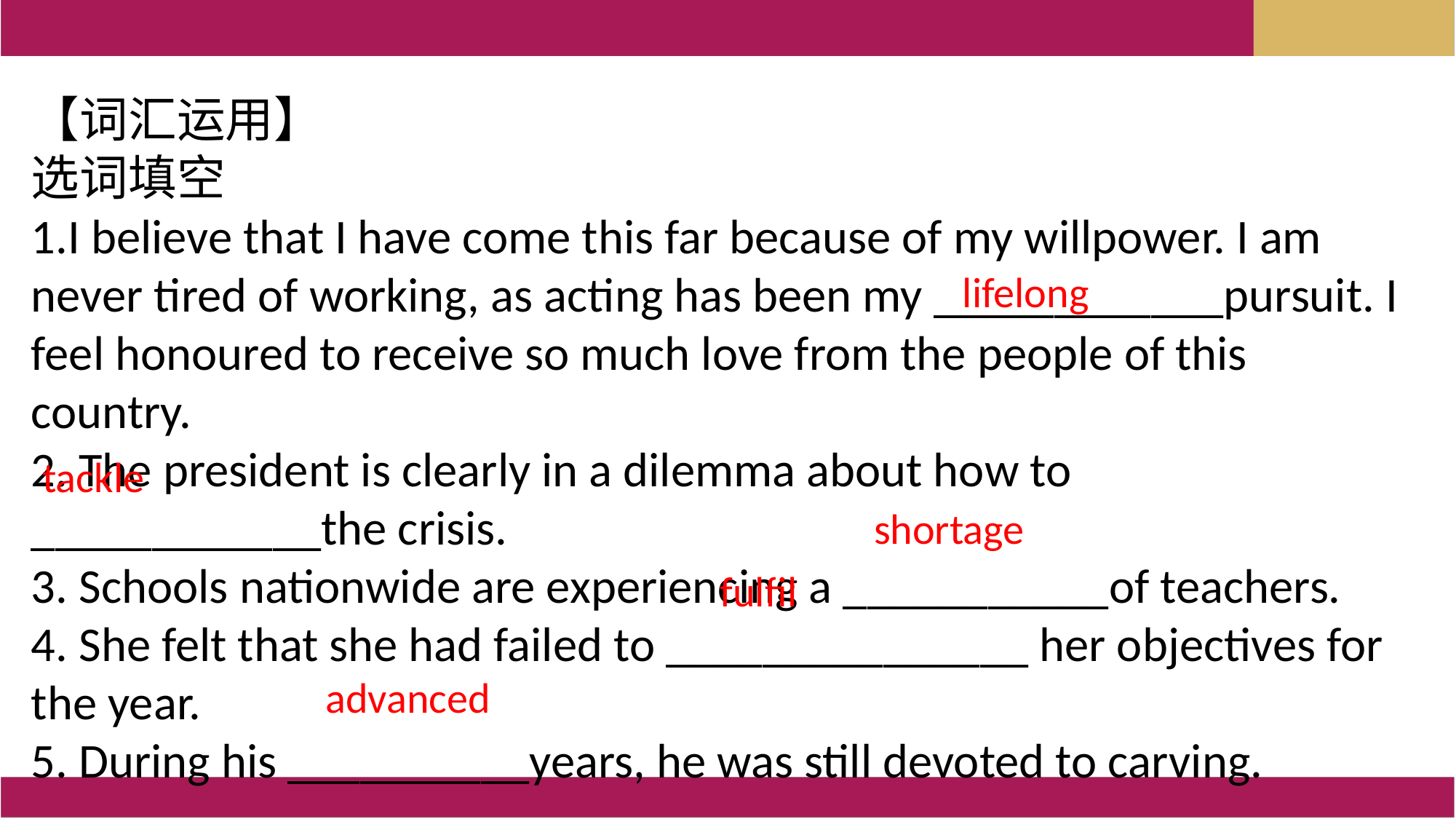

【词汇运用】
选词填空
1.I believe that I have come this far because of my willpower. I am never tired of working, as acting has been my ____________pursuit. I feel honoured to receive so much love from the people of this country.
2. The president is clearly in a dilemma about how to ____________the crisis.
3. Schools nationwide are experiencing a ___________of teachers.
4. She felt that she had failed to _______________ her objectives for the year.
5. During his __________years, he was still devoted to carving.
lifelong
tackle
shortage
fulfil
advanced